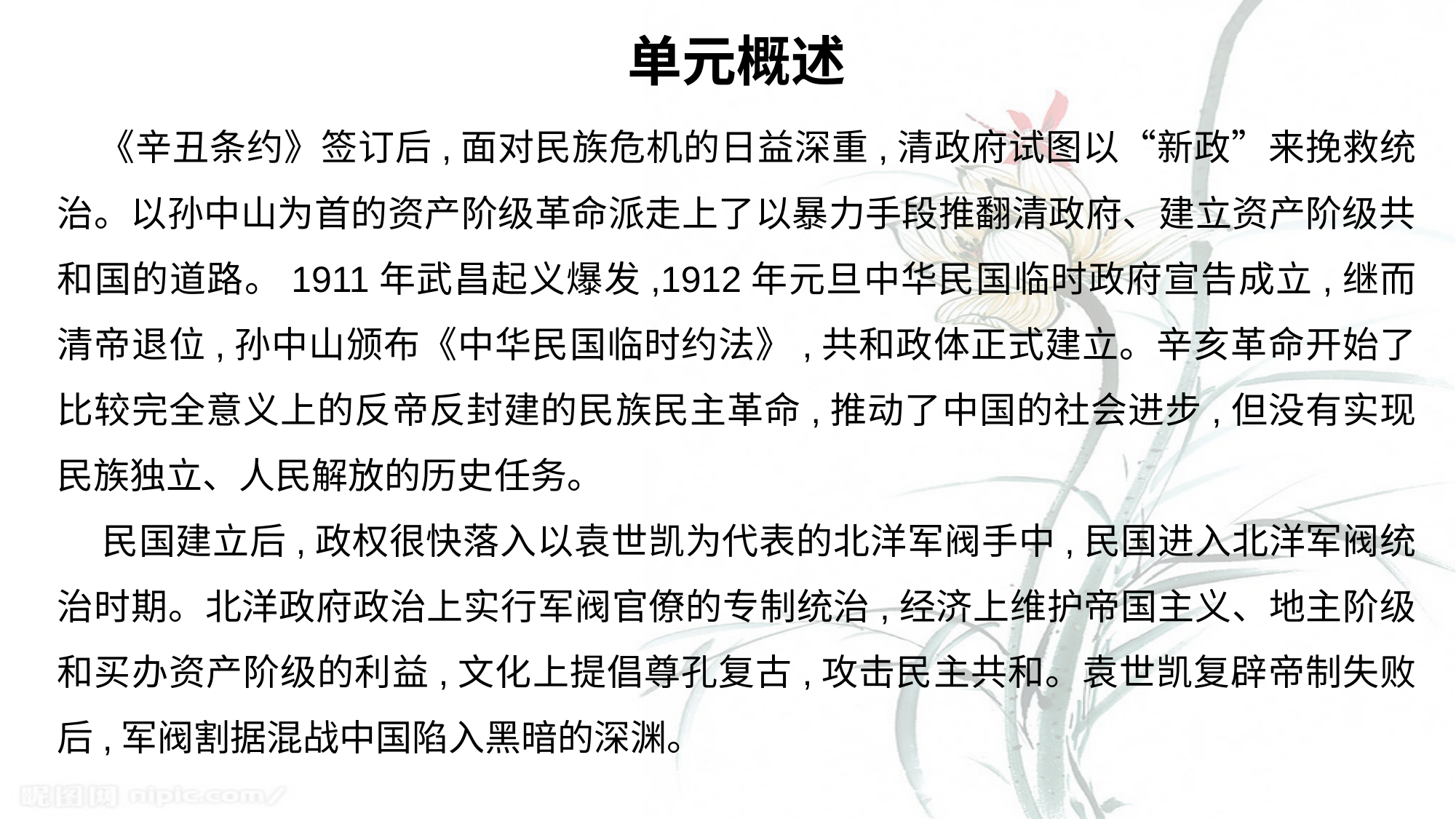

单元概述
   《辛丑条约》签订后,面对民族危机的日益深重,清政府试图以“新政”来挽救统治。以孙中山为首的资产阶级革命派走上了以暴力手段推翻清政府、建立资产阶级共和国的道路。1911年武昌起义爆发,1912年元旦中华民国临时政府宣告成立,继而清帝退位,孙中山颁布《中华民国临时约法》,共和政体正式建立。辛亥革命开始了比较完全意义上的反帝反封建的民族民主革命,推动了中国的社会进步,但没有实现民族独立、人民解放的历史任务。
    民国建立后,政权很快落入以袁世凯为代表的北洋军阀手中,民国进入北洋军阀统治时期。北洋政府政治上实行军阀官僚的专制统治,经济上维护帝国主义、地主阶级和买办资产阶级的利益,文化上提倡尊孔复古,攻击民主共和。袁世凯复辟帝制失败后,军阀割据混战中国陷入黑暗的深渊。